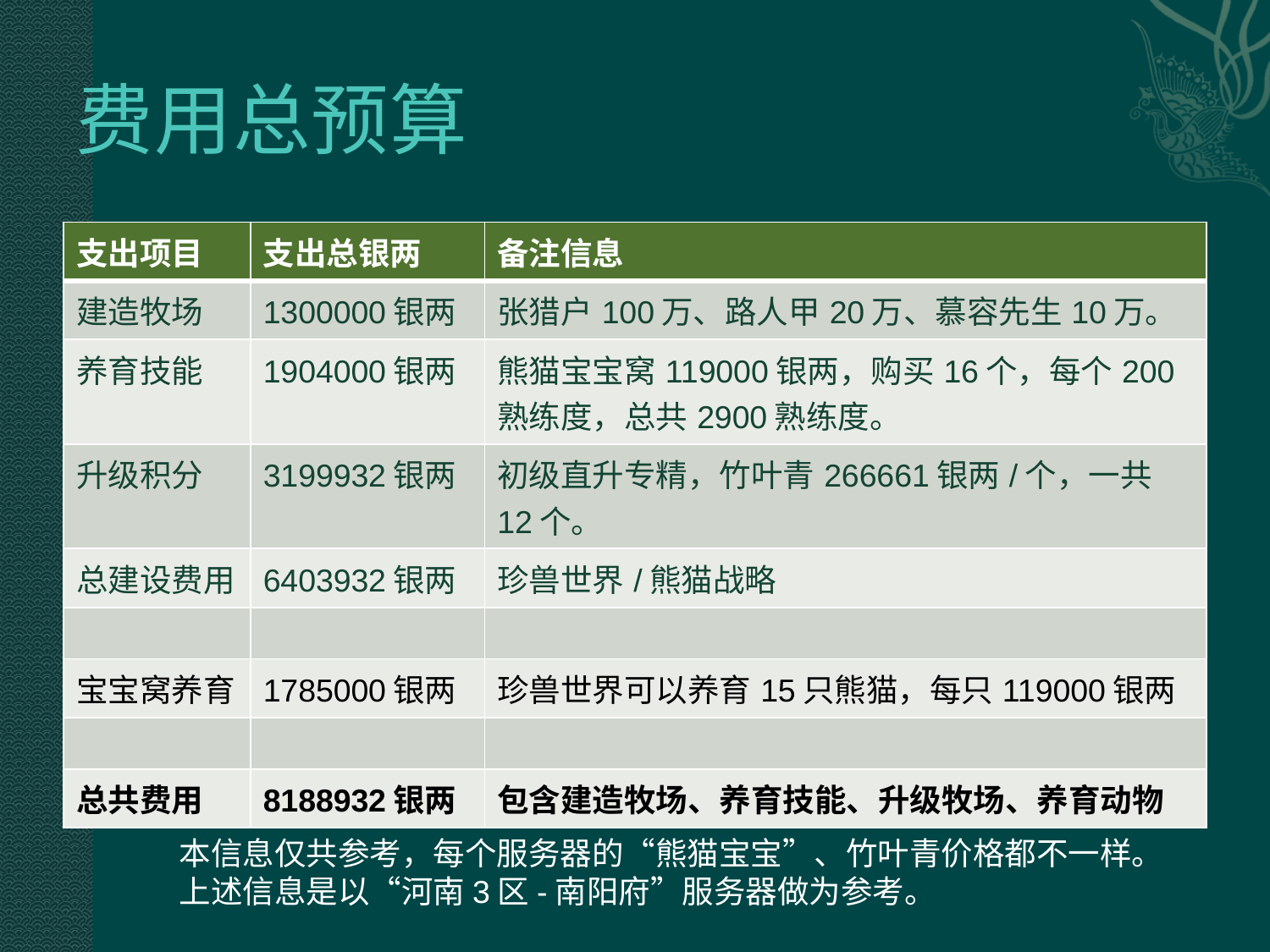

# 费用总预算
| 支出项目 | 支出总银两 | 备注信息 |
| --- | --- | --- |
| 建造牧场 | 1300000银两 | 张猎户100万、路人甲20万、慕容先生10万。 |
| 养育技能 | 1904000银两 | 熊猫宝宝窝119000银两，购买16个，每个200熟练度，总共2900熟练度。 |
| 升级积分 | 3199932银两 | 初级直升专精，竹叶青266661银两/个，一共12个。 |
| 总建设费用 | 6403932银两 | 珍兽世界/熊猫战略 |
|  |  |  |
| 宝宝窝养育 | 1785000银两 | 珍兽世界可以养育15只熊猫，每只119000银两 |
|  |  |  |
| 总共费用 | 8188932银两 | 包含建造牧场、养育技能、升级牧场、养育动物 |
本信息仅共参考，每个服务器的“熊猫宝宝”、竹叶青价格都不一样。
上述信息是以“河南3区-南阳府”服务器做为参考。